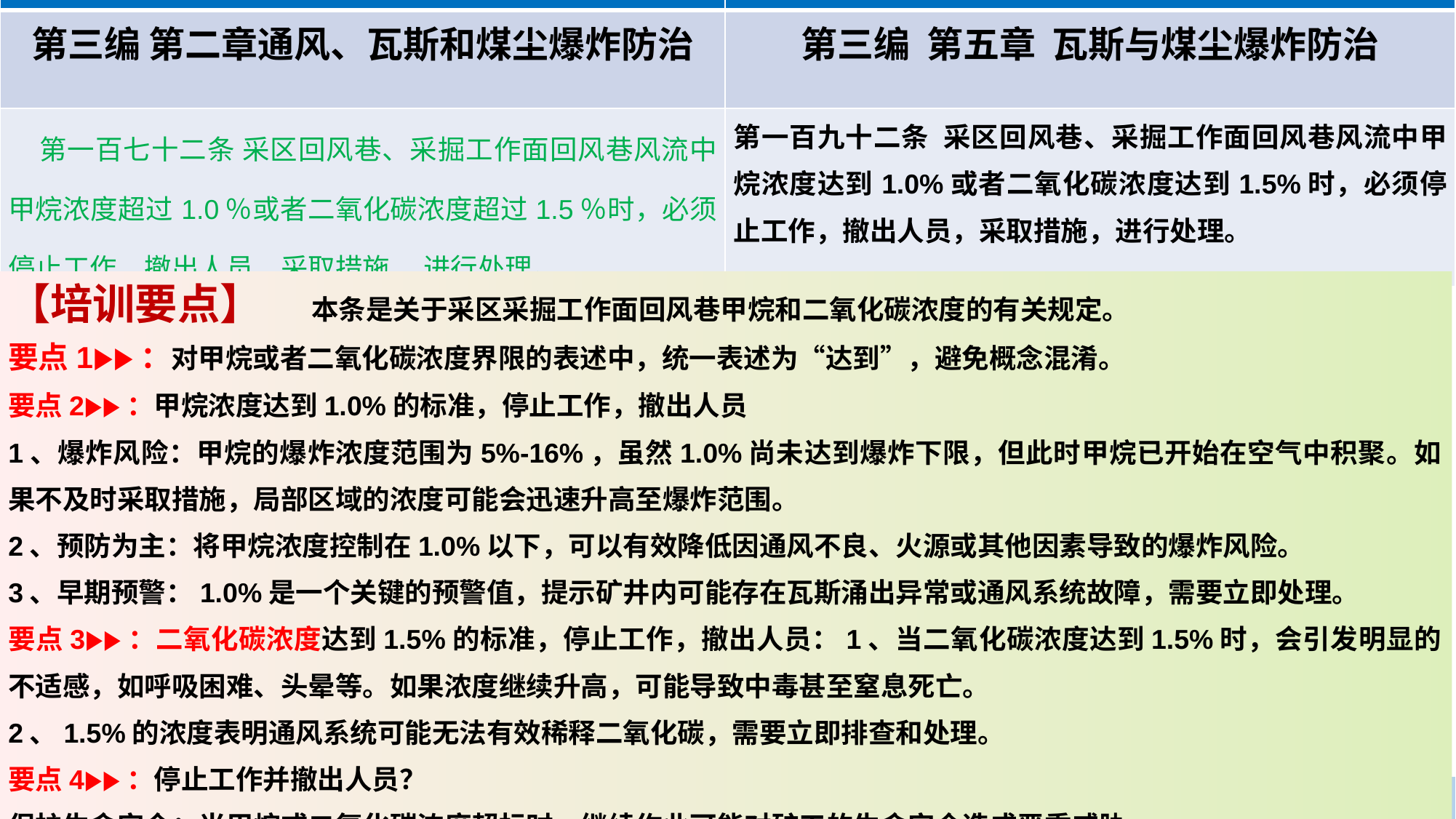

| 《煤矿安全规程》（2022版） | 《煤矿安全规程》（2025版） |
| --- | --- |
| 第三编 第二章通风、瓦斯和煤尘爆炸防治 | 第三编 第五章 瓦斯与煤尘爆炸防治 |
| 第一百七十二条 采区回风巷、采掘工作面回风巷风流中甲烷浓度超过1.0％或者二氧化碳浓度超过1.5％时，必须停止工作，撤出人员，采取措施， 进行处理。 | 第一百九十二条 采区回风巷、采掘工作面回风巷风流中甲烷浓度达到1.0%或者二氧化碳浓度达到1.5%时，必须停止工作，撤出人员，采取措施，进行处理。 |
【培训要点】      本条是关于采区采掘工作面回风巷甲烷和二氧化碳浓度的有关规定。
要点1▶▶：对甲烷或者二氧化碳浓度界限的表述中，统一表述为“达到”，避免概念混淆。
要点2▶▶：甲烷浓度达到1.0%的标准，停止工作，撤出人员
1、爆炸风险：甲烷的爆炸浓度范围为5%-16%，虽然1.0%尚未达到爆炸下限，但此时甲烷已开始在空气中积聚。如果不及时采取措施，局部区域的浓度可能会迅速升高至爆炸范围。
2、预防为主：将甲烷浓度控制在1.0%以下，可以有效降低因通风不良、火源或其他因素导致的爆炸风险。
3、早期预警：1.0%是一个关键的预警值，提示矿井内可能存在瓦斯涌出异常或通风系统故障，需要立即处理。
要点3▶▶：二氧化碳浓度达到1.5%的标准，停止工作，撤出人员：1、当二氧化碳浓度达到1.5%时，会引发明显的不适感，如呼吸困难、头晕等。如果浓度继续升高，可能导致中毒甚至窒息死亡。
2、1.5%的浓度表明通风系统可能无法有效稀释二氧化碳，需要立即排查和处理。
要点4▶▶：停止工作并撤出人员？
保护生命安全：当甲烷或二氧化碳浓度超标时，继续作业可能对矿工的生命安全造成严重威胁。
防止事态扩大：在浓度超标的情况下，继续作业可能会加剧气体积聚或引发其他连锁反应（如瓦斯爆炸），导致更严重的后果。
排查隐患：停止工作后，可以集中精力查找气体超标的根源（如地质构造变化、通风系统故障等），并采取有效措施进行处理。